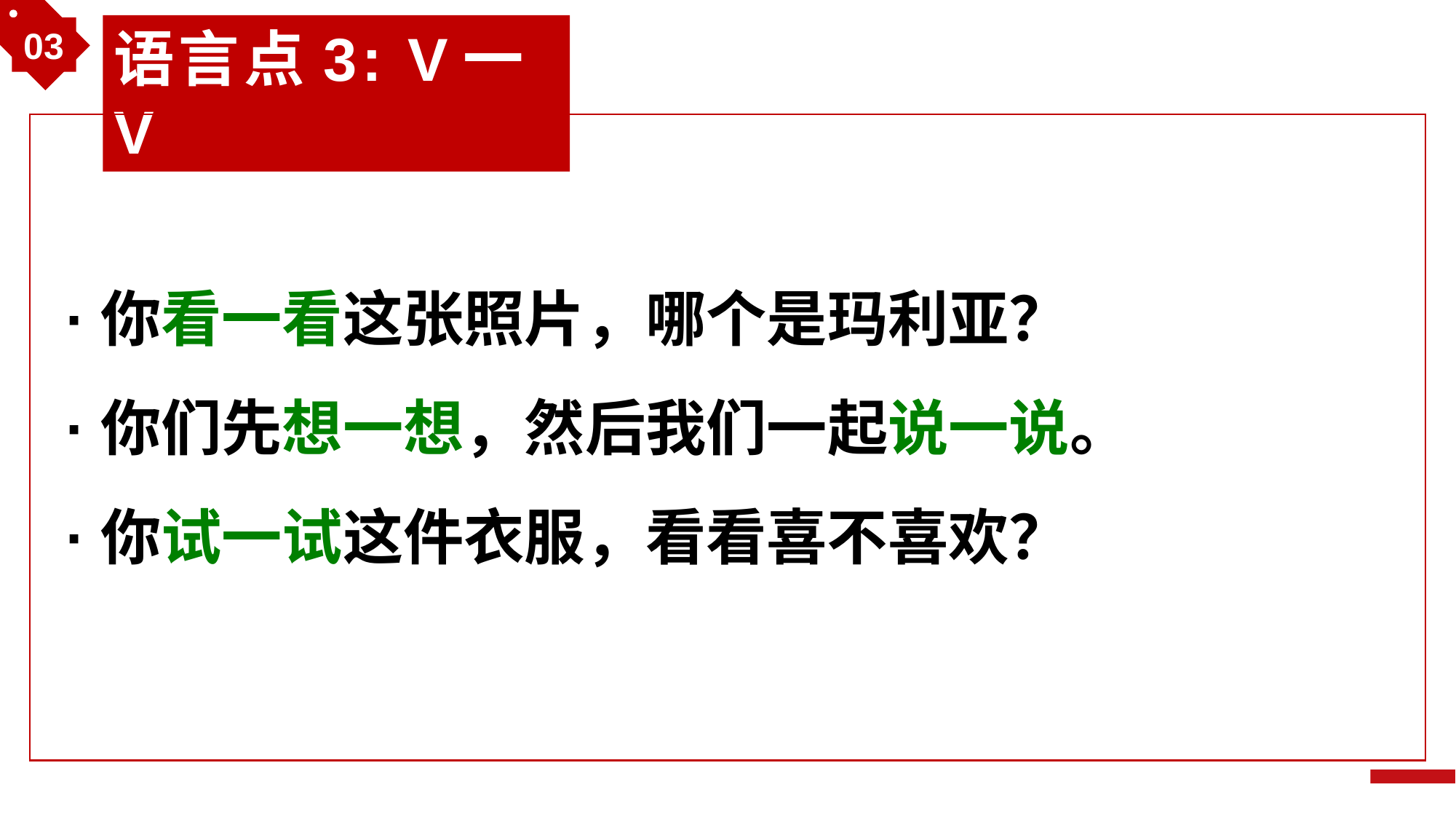

03
语言点3: V一V

·你看一看这张照片，哪个是玛利亚？
·你们先想一想，然后我们一起说一说。
·你试一试这件衣服，看看喜不喜欢？